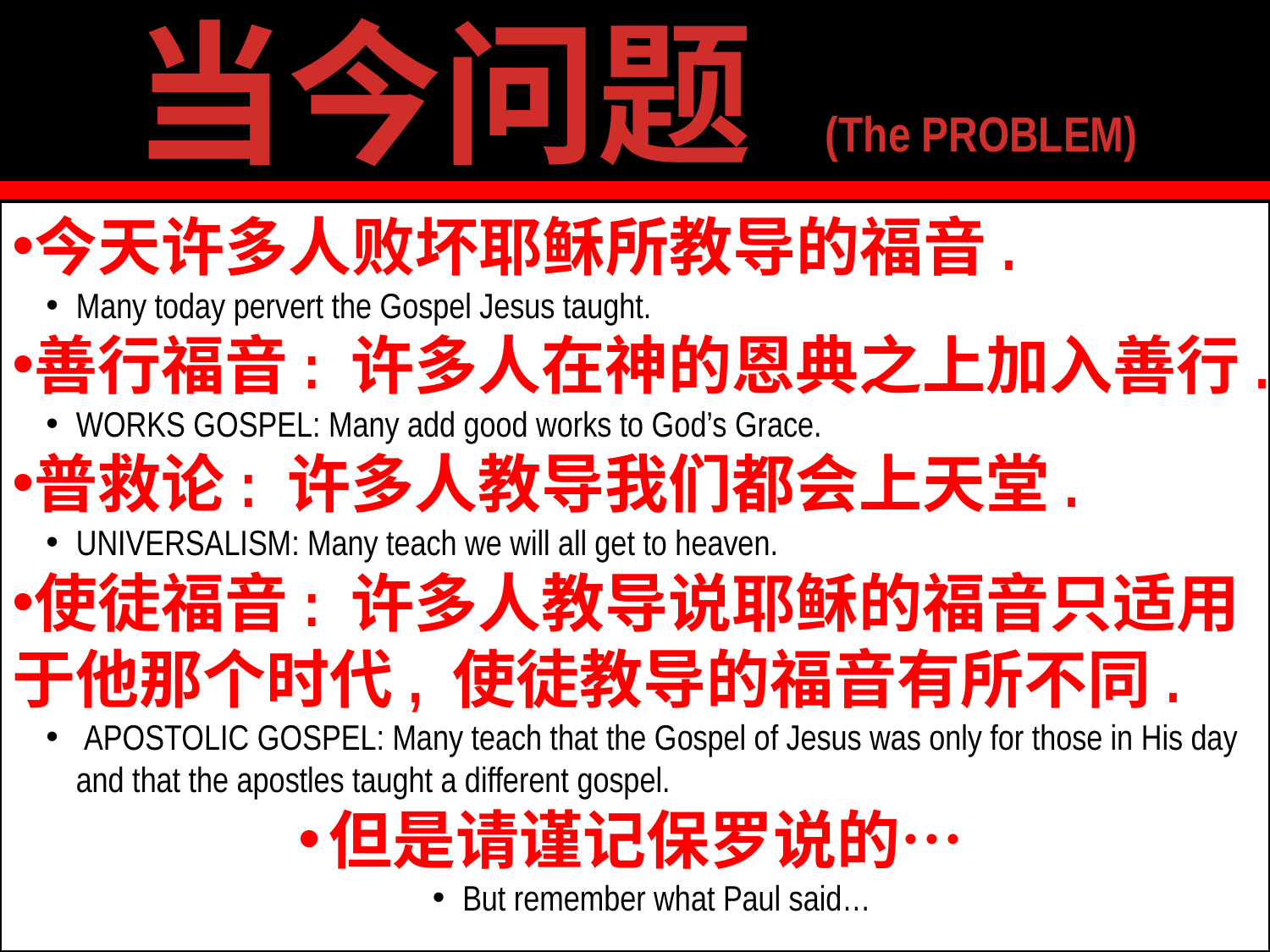

当今问题 (The PROBLEM)
今天许多人败坏耶稣所教导的福音.
Many today pervert the Gospel Jesus taught.
善行福音: 许多人在神的恩典之上加入善行.
WORKS GOSPEL: Many add good works to God’s Grace.
普救论: 许多人教导我们都会上天堂.
UNIVERSALISM: Many teach we will all get to heaven.
使徒福音: 许多人教导说耶稣的福音只适用于他那个时代, 使徒教导的福音有所不同.
 APOSTOLIC GOSPEL: Many teach that the Gospel of Jesus was only for those in His day and that the apostles taught a different gospel.
但是请谨记保罗说的…
But remember what Paul said…